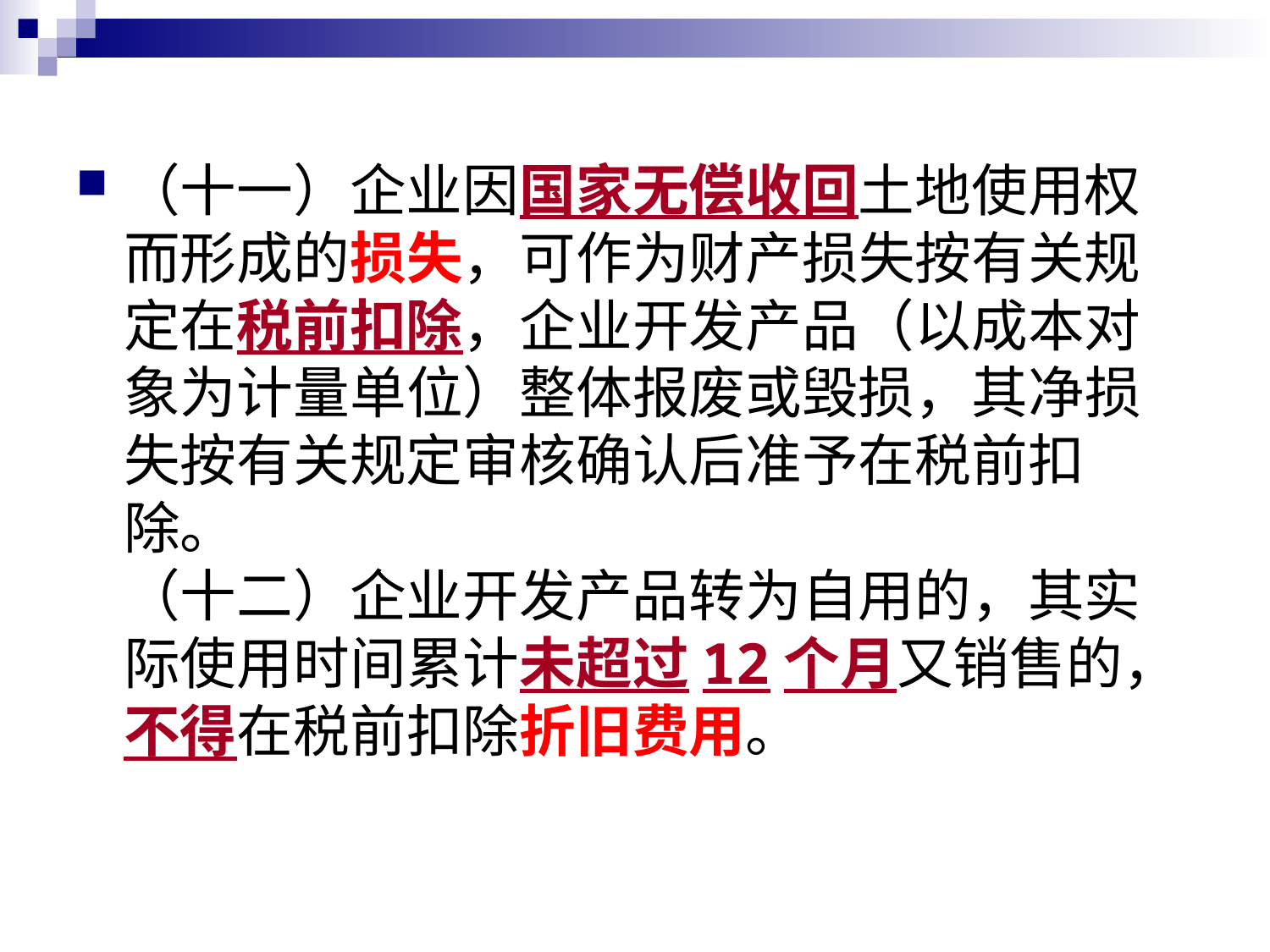

（十一）企业因国家无偿收回土地使用权而形成的损失，可作为财产损失按有关规定在税前扣除，企业开发产品（以成本对象为计量单位）整体报废或毁损，其净损失按有关规定审核确认后准予在税前扣除。
（十二）企业开发产品转为自用的，其实际使用时间累计未超过12个月又销售的，不得在税前扣除折旧费用。